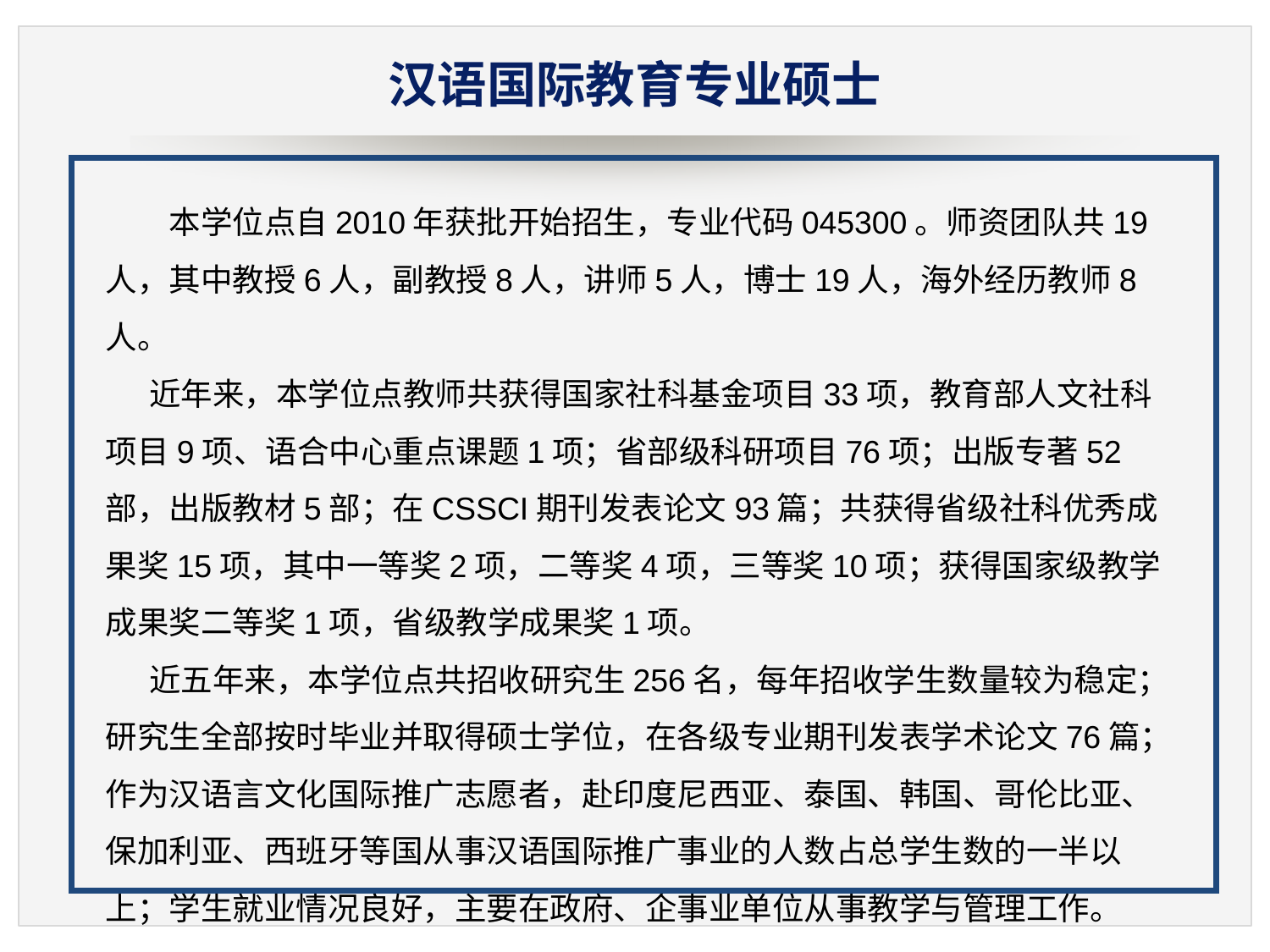

# 汉语国际教育专业硕士

       本学位点自2010年获批开始招生，专业代码045300。师资团队共19人，其中教授6人，副教授8人，讲师5人，博士19人，海外经历教师8人。
     近年来，本学位点教师共获得国家社科基金项目33项，教育部人文社科项目9项、语合中心重点课题1项；省部级科研项目76项；出版专著52部，出版教材5部；在CSSCI期刊发表论文93篇；共获得省级社科优秀成果奖15项，其中一等奖2项，二等奖4项，三等奖10项；获得国家级教学成果奖二等奖1项，省级教学成果奖1项。
     近五年来，本学位点共招收研究生256名，每年招收学生数量较为稳定；研究生全部按时毕业并取得硕士学位，在各级专业期刊发表学术论文76篇；作为汉语言文化国际推广志愿者，赴印度尼西亚、泰国、韩国、哥伦比亚、保加利亚、西班牙等国从事汉语国际推广事业的人数占总学生数的一半以上；学生就业情况良好，主要在政府、企事业单位从事教学与管理工作。